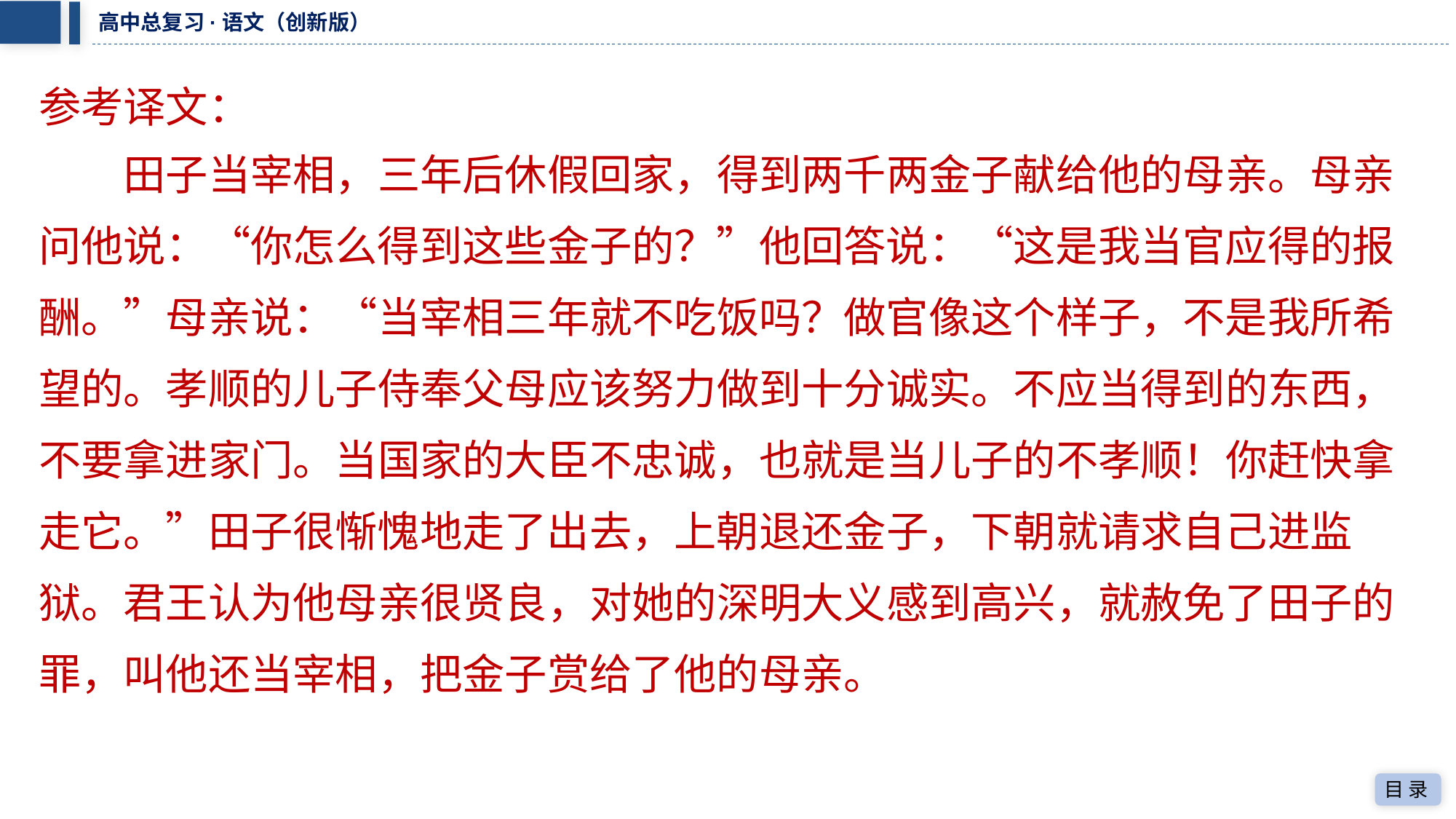

参考译文：
　　田子当宰相，三年后休假回家，得到两千两金子献给他的母亲。母亲
问他说：“你怎么得到这些金子的？”他回答说：“这是我当官应得的报
酬。”母亲说：“当宰相三年就不吃饭吗？做官像这个样子，不是我所希
望的。孝顺的儿子侍奉父母应该努力做到十分诚实。不应当得到的东西，
不要拿进家门。当国家的大臣不忠诚，也就是当儿子的不孝顺！你赶快拿
走它。”田子很惭愧地走了出去，上朝退还金子，下朝就请求自己进监
狱。君王认为他母亲很贤良，对她的深明大义感到高兴，就赦免了田子的
罪，叫他还当宰相，把金子赏给了他的母亲。